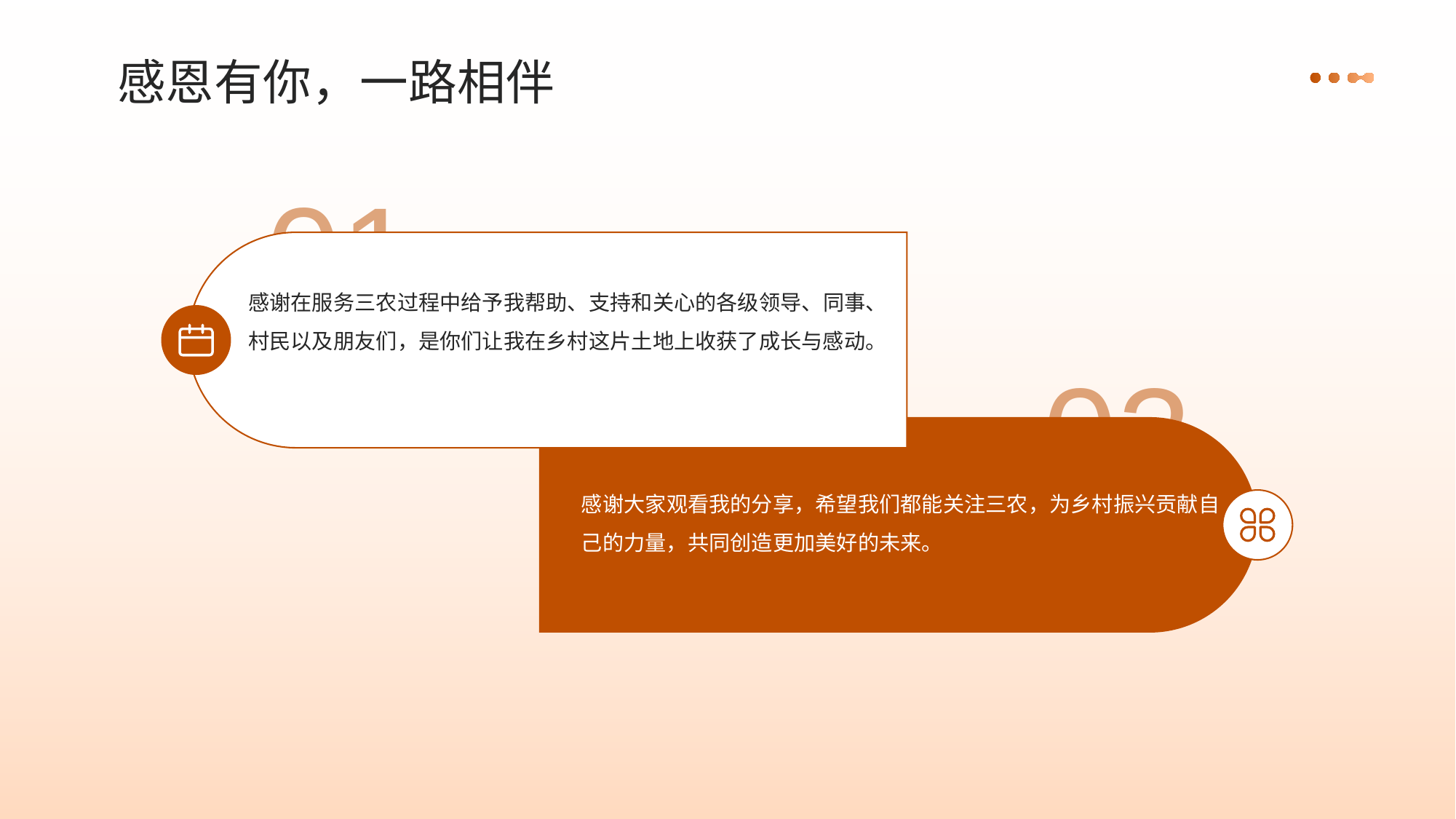

感恩有你，一路相伴

01

感谢在服务三农过程中给予我帮助、支持和关心的各级领导、同事、村民以及朋友们，是你们让我在乡村这片土地上收获了成长与感动。

02

感谢大家观看我的分享，希望我们都能关注三农，为乡村振兴贡献自己的力量，共同创造更加美好的未来。